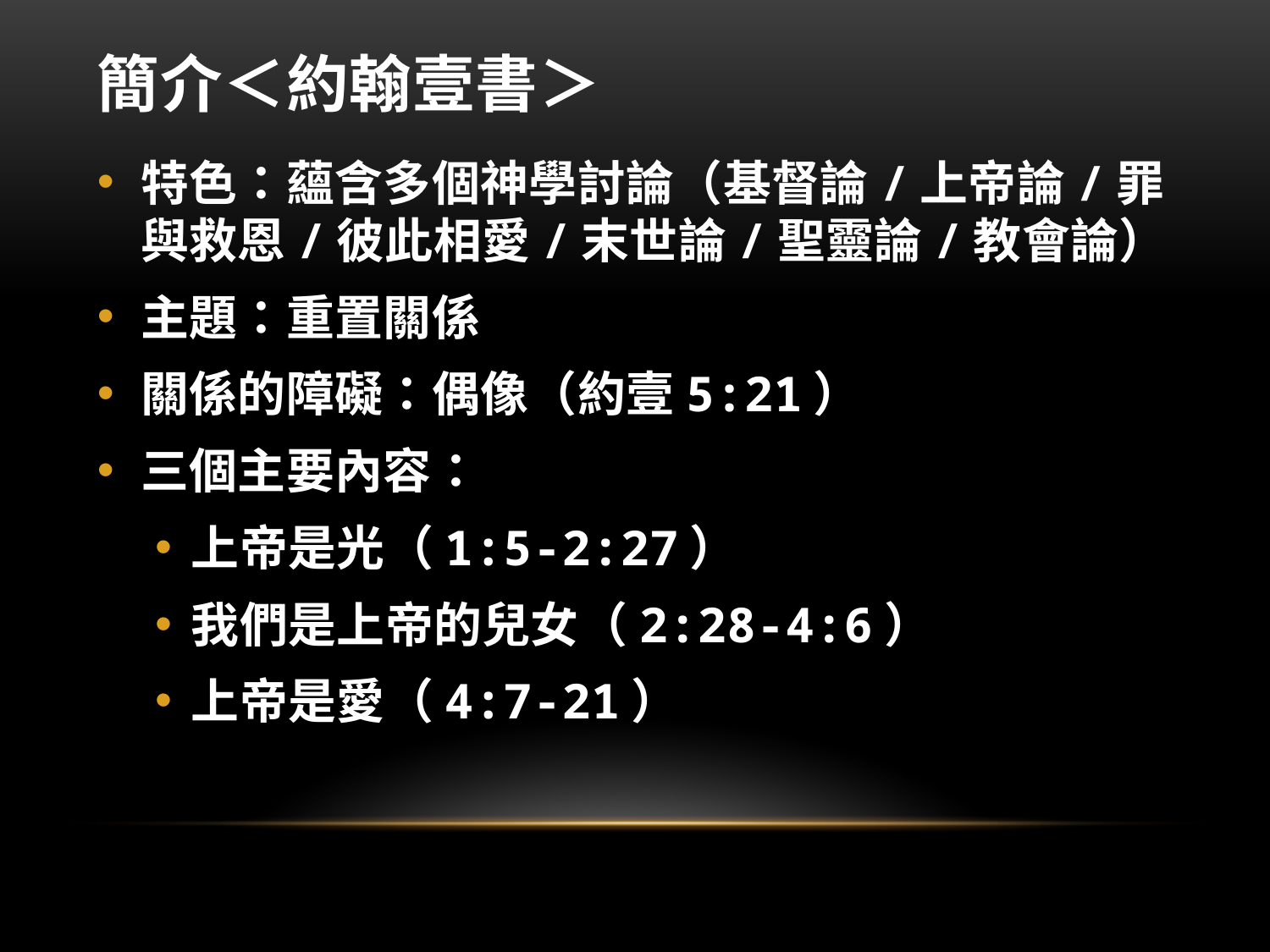

# 簡介＜約翰壹書＞
特色：蘊含多個神學討論（基督論/上帝論/罪與救恩/彼此相愛/末世論/聖靈論/教會論）
主題：重置關係
關係的障礙：偶像（約壹5:21）
三個主要內容：
上帝是光（1:5-2:27）
我們是上帝的兒女（2:28-4:6）
上帝是愛（4:7-21）